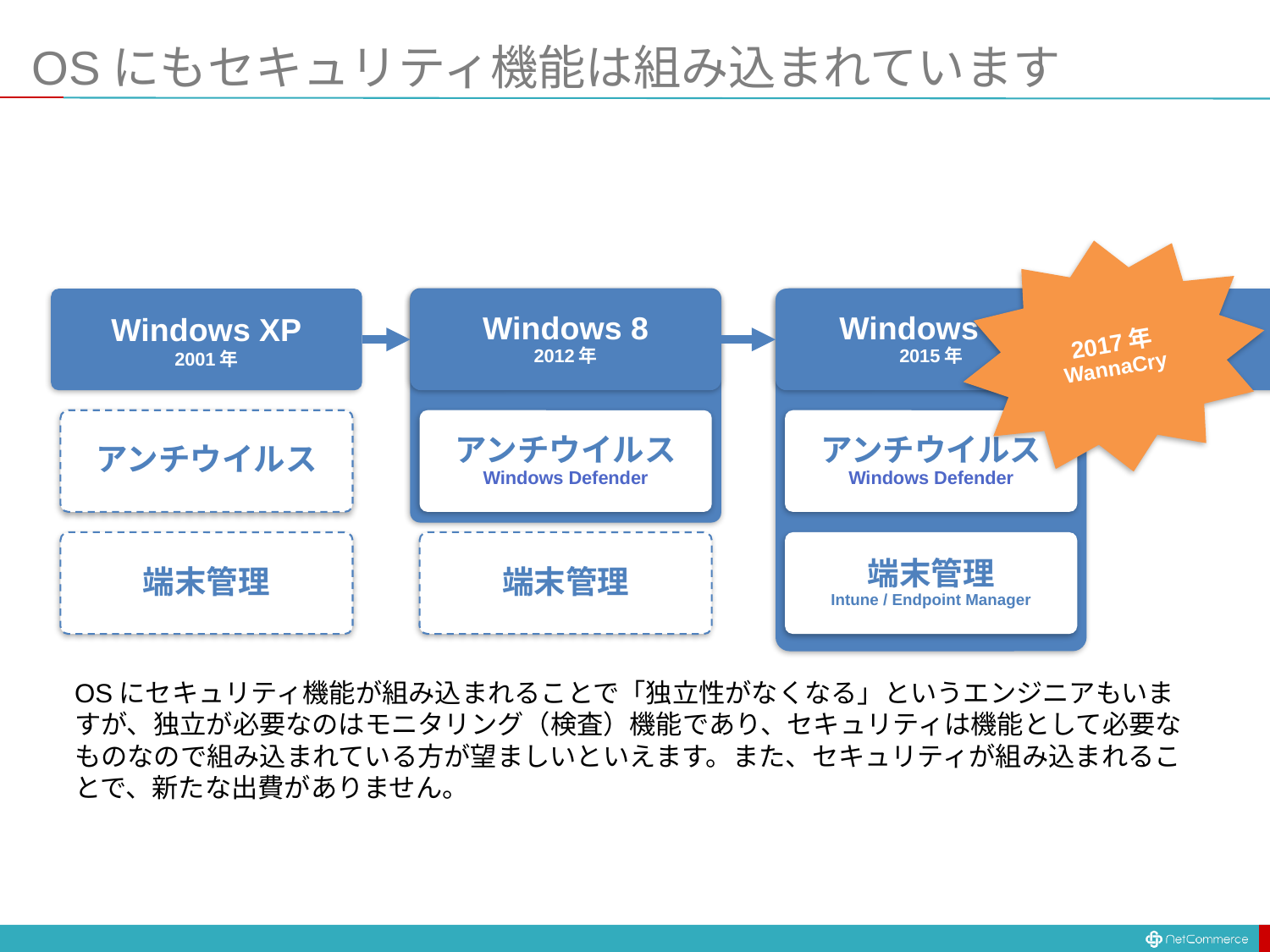

# OSにもセキュリティ機能は組み込まれています
2017年
WannaCry

Windows XP
2001年
Windows 8
2012年
Windows 10
2015年
more
アンチウイルス
アンチウイルス
Windows Defender
アンチウイルス
Windows Defender

端末管理
端末管理
端末管理
Intune / Endpoint Manager
OSにセキュリティ機能が組み込まれることで「独立性がなくなる」というエンジニアもいますが、独立が必要なのはモニタリング（検査）機能であり、セキュリティは機能として必要なものなので組み込まれている方が望ましいといえます。また、セキュリティが組み込まれることで、新たな出費がありません。